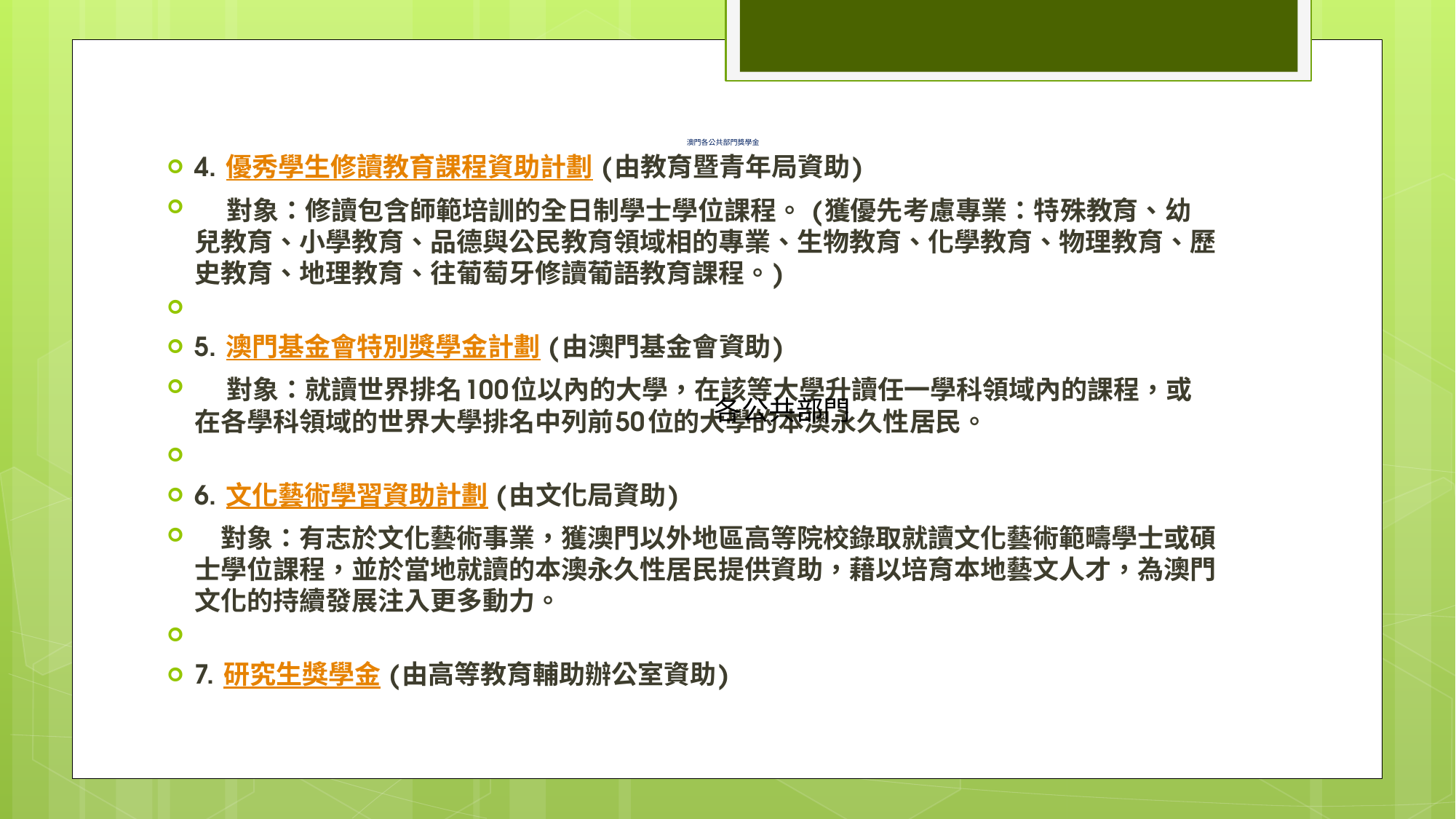

# 澳門各公共部門獎學金
4. 優秀學生修讀教育課程資助計劃 (由教育暨青年局資助)
     對象：修讀包含師範培訓的全日制學士學位課程。 (獲優先考慮專業：特殊教育、幼兒教育、小學教育、品德與公民教育領域相的專業、生物教育、化學教育、物理教育、歷史教育、地理教育、往葡萄牙修讀葡語教育課程。)

5. 澳門基金會特別獎學金計劃 (由澳門基金會資助)
     對象：就讀世界排名100位以內的大學，在該等大學升讀任一學科領域內的課程，或在各學科領域的世界大學排名中列前50位的大學的本澳永久性居民。

6. 文化藝術學習資助計劃 (由文化局資助)
    對象：有志於文化藝術事業，獲澳門以外地區高等院校錄取就讀文化藝術範疇學士或碩士學位課程，並於當地就讀的本澳永久性居民提供資助，藉以培育本地藝文人才，為澳門文化的持續發展注入更多動力。

7. 研究生獎學金 (由高等教育輔助辦公室資助)

各公共部門